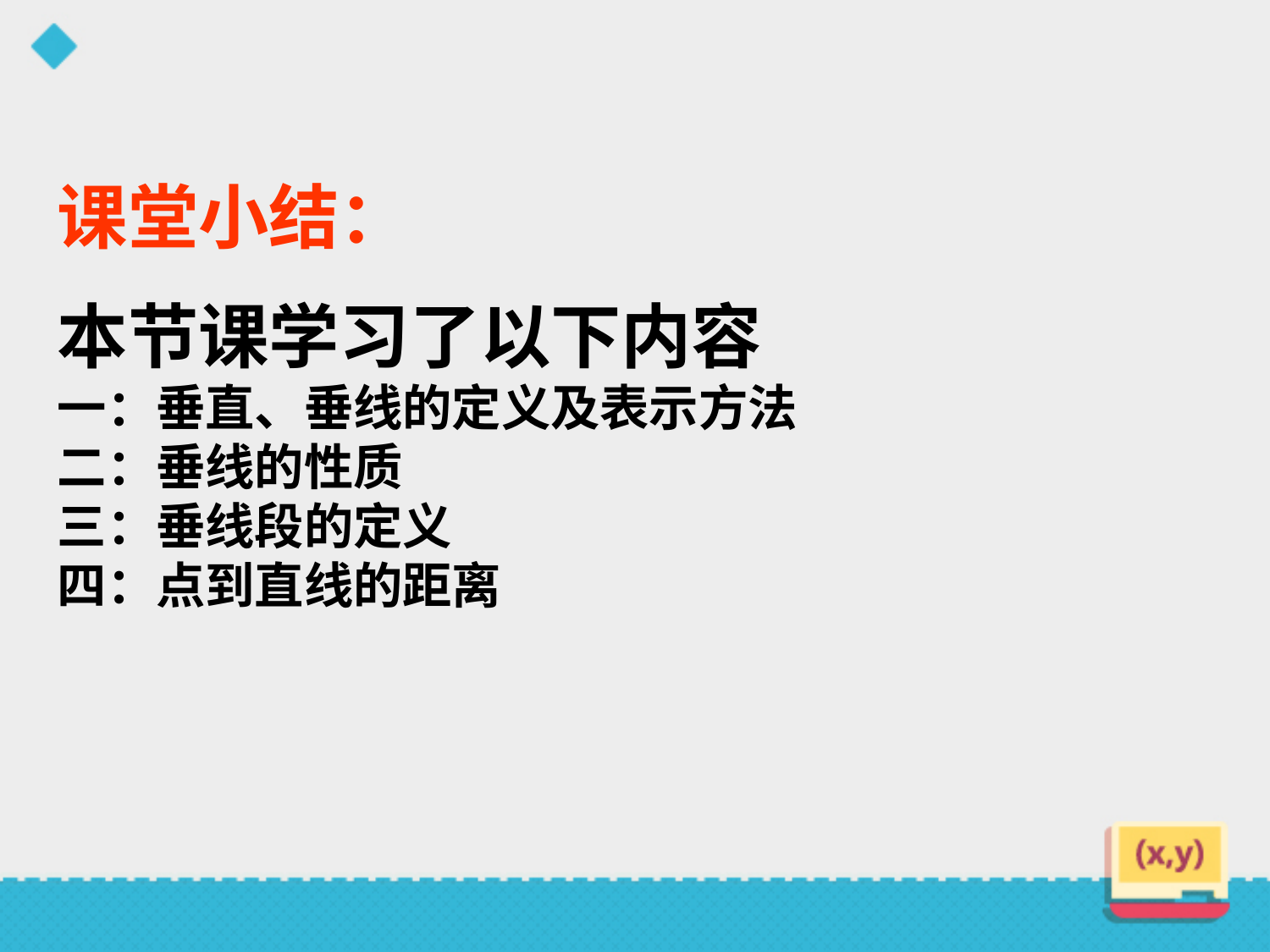

课堂小结：
本节课学习了以下内容
一：垂直、垂线的定义及表示方法
二：垂线的性质
三：垂线段的定义
四：点到直线的距离